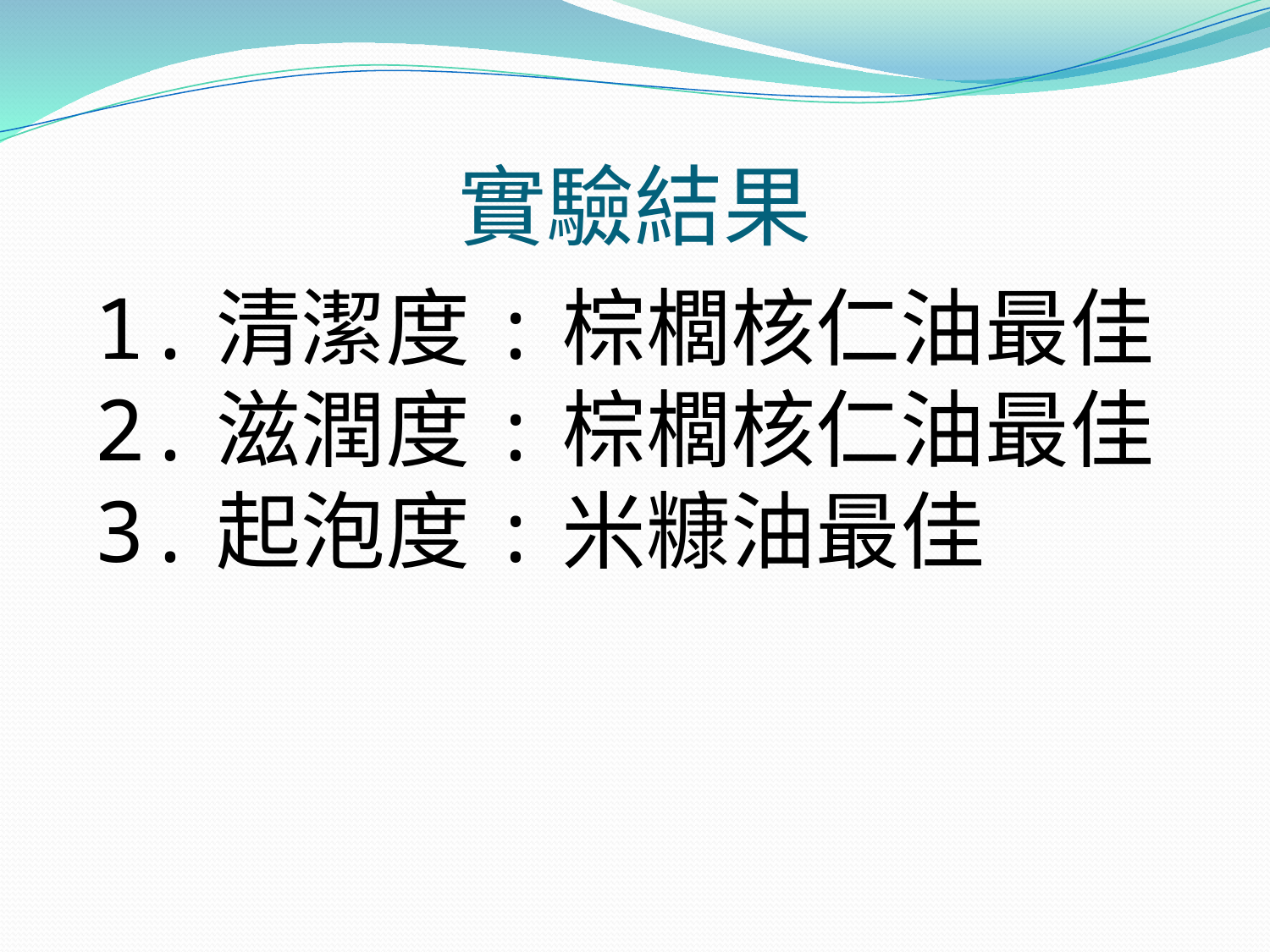

# 實驗結果
1.清潔度:棕櫚核仁油最佳
2.滋潤度:棕櫚核仁油最佳
3.起泡度:米糠油最佳